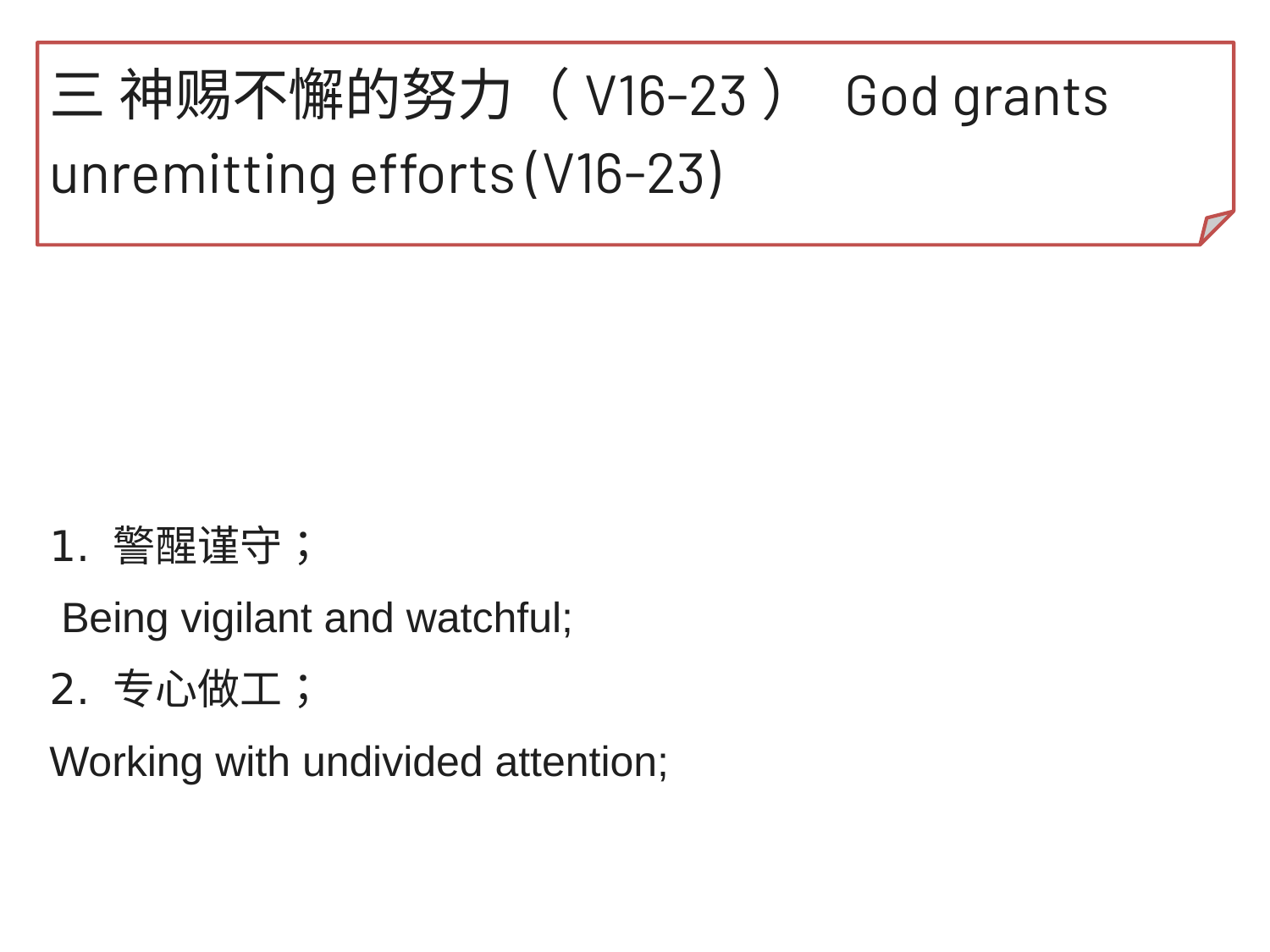

三 神赐不懈的努力（V16-23） God grants unremitting efforts (V16-23)
警醒谨守；
 Being vigilant and watchful;
专心做工；
Working with undivided attention;